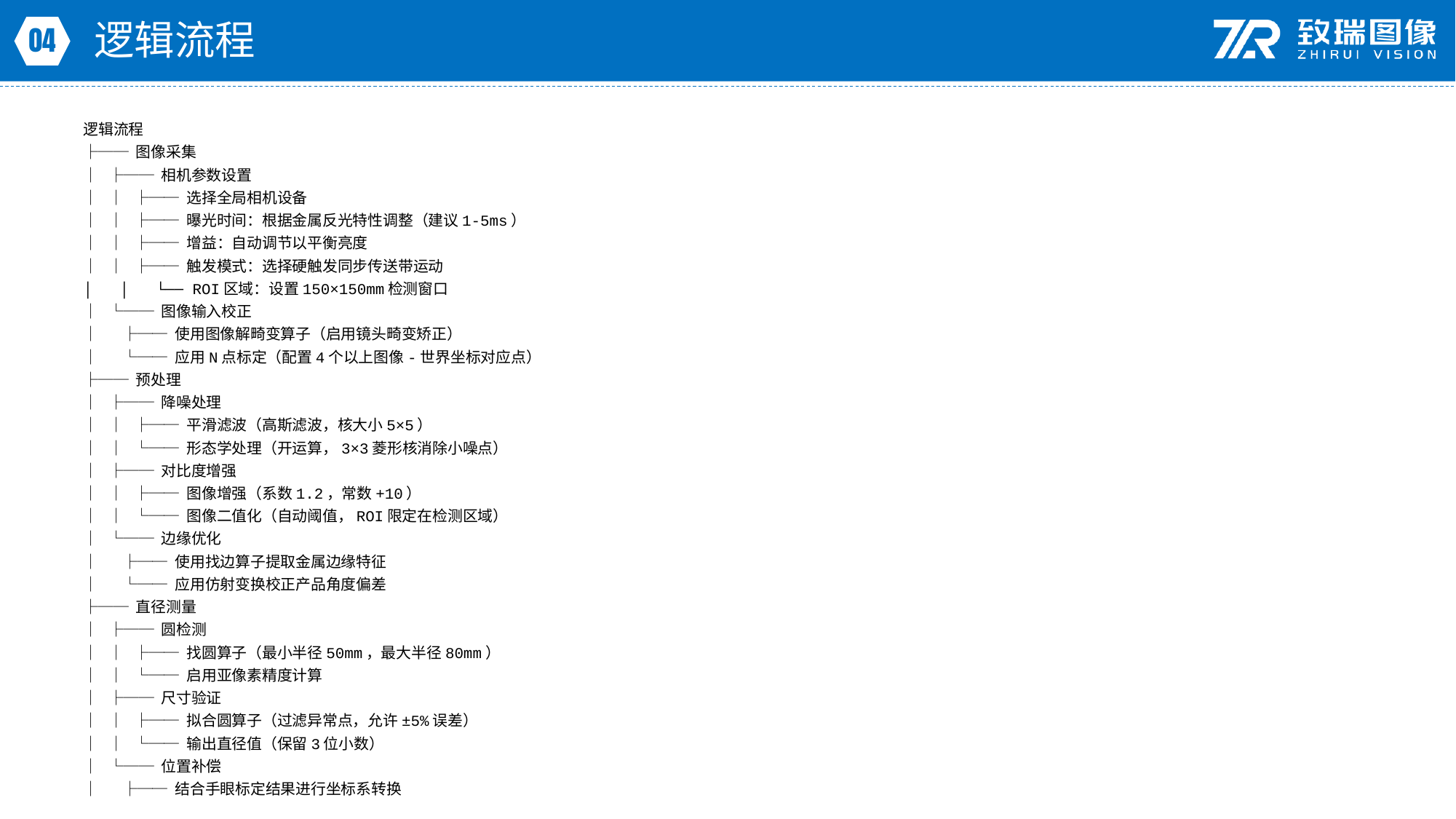

逻辑流程
04

逻辑流程
├── 图像采集
│   ├── 相机参数设置
│   │   ├── 选择全局相机设备
│   │   ├── 曝光时间：根据金属反光特性调整（建议1-5ms）
│   │   ├── 增益：自动调节以平衡亮度
│   │   ├── 触发模式：选择硬触发同步传送带运动
│   │   └── ROI区域：设置150×150mm检测窗口
│   └── 图像输入校正
│       ├── 使用图像解畸变算子（启用镜头畸变矫正）
│       └── 应用N点标定（配置4个以上图像-世界坐标对应点）
├── 预处理
│   ├── 降噪处理
│   │   ├── 平滑滤波（高斯滤波，核大小5×5）
│   │   └── 形态学处理（开运算，3×3菱形核消除小噪点）
│   ├── 对比度增强
│   │   ├── 图像增强（系数1.2，常数+10）
│   │   └── 图像二值化（自动阈值，ROI限定在检测区域）
│   └── 边缘优化
│       ├── 使用找边算子提取金属边缘特征
│       └── 应用仿射变换校正产品角度偏差
├── 直径测量
│   ├── 圆检测
│   │   ├── 找圆算子（最小半径50mm，最大半径80mm）
│   │   └── 启用亚像素精度计算
│   ├── 尺寸验证
│   │   ├── 拟合圆算子（过滤异常点，允许±5%误差）
│   │   └── 输出直径值（保留3位小数）
│   └── 位置补偿
│       ├── 结合手眼标定结果进行坐标系转换